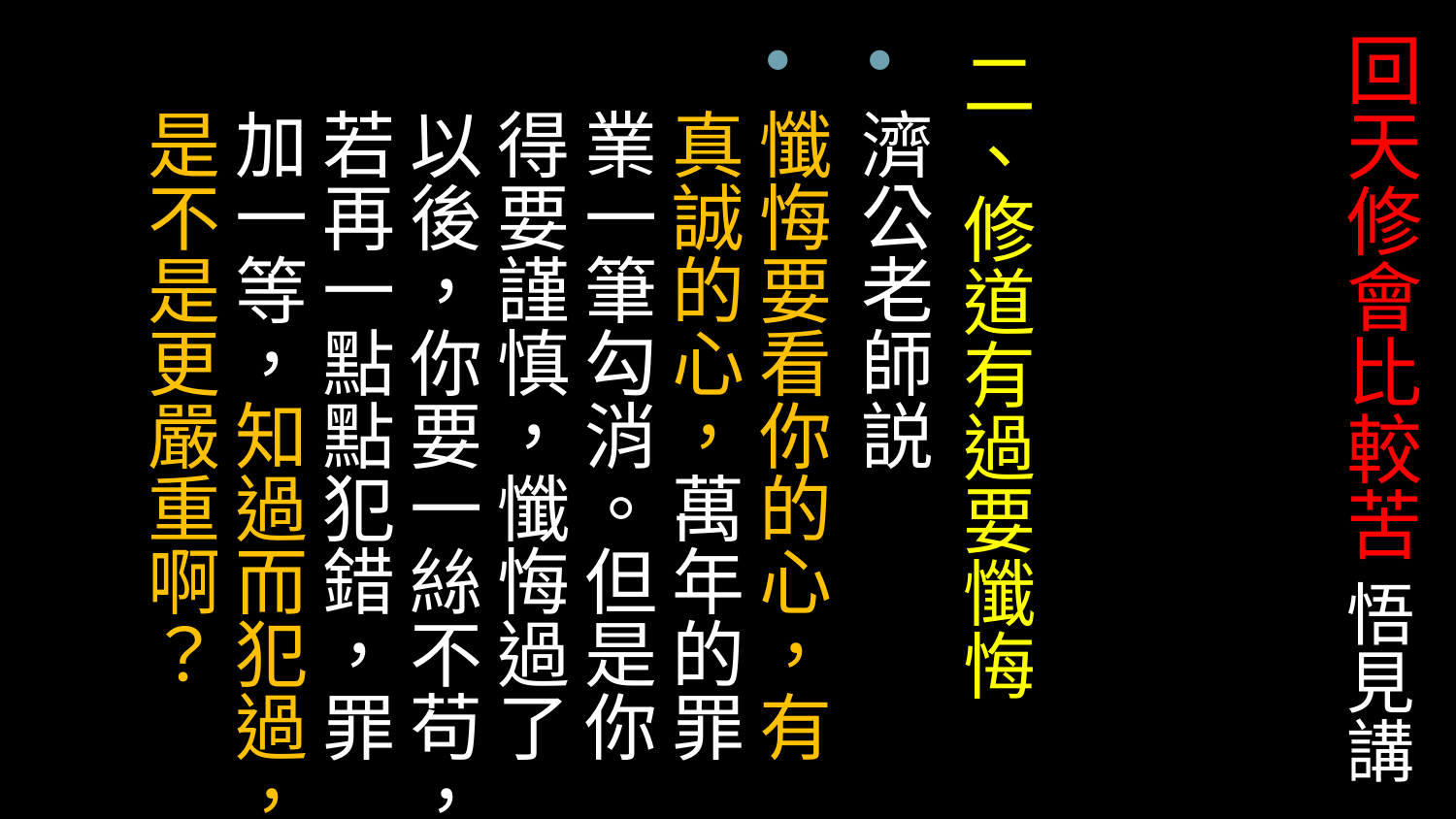

# 回天修會比較苦 悟見講
二、修道有過要懺悔
濟公老師説
懺悔要看你的心，有真誠的心，萬年的罪業一筆勾消。但是你得要謹慎，懺悔過了以後，你要一絲不苟，若再一點點犯錯，罪加一等，知過而犯過，是不是更嚴重啊？